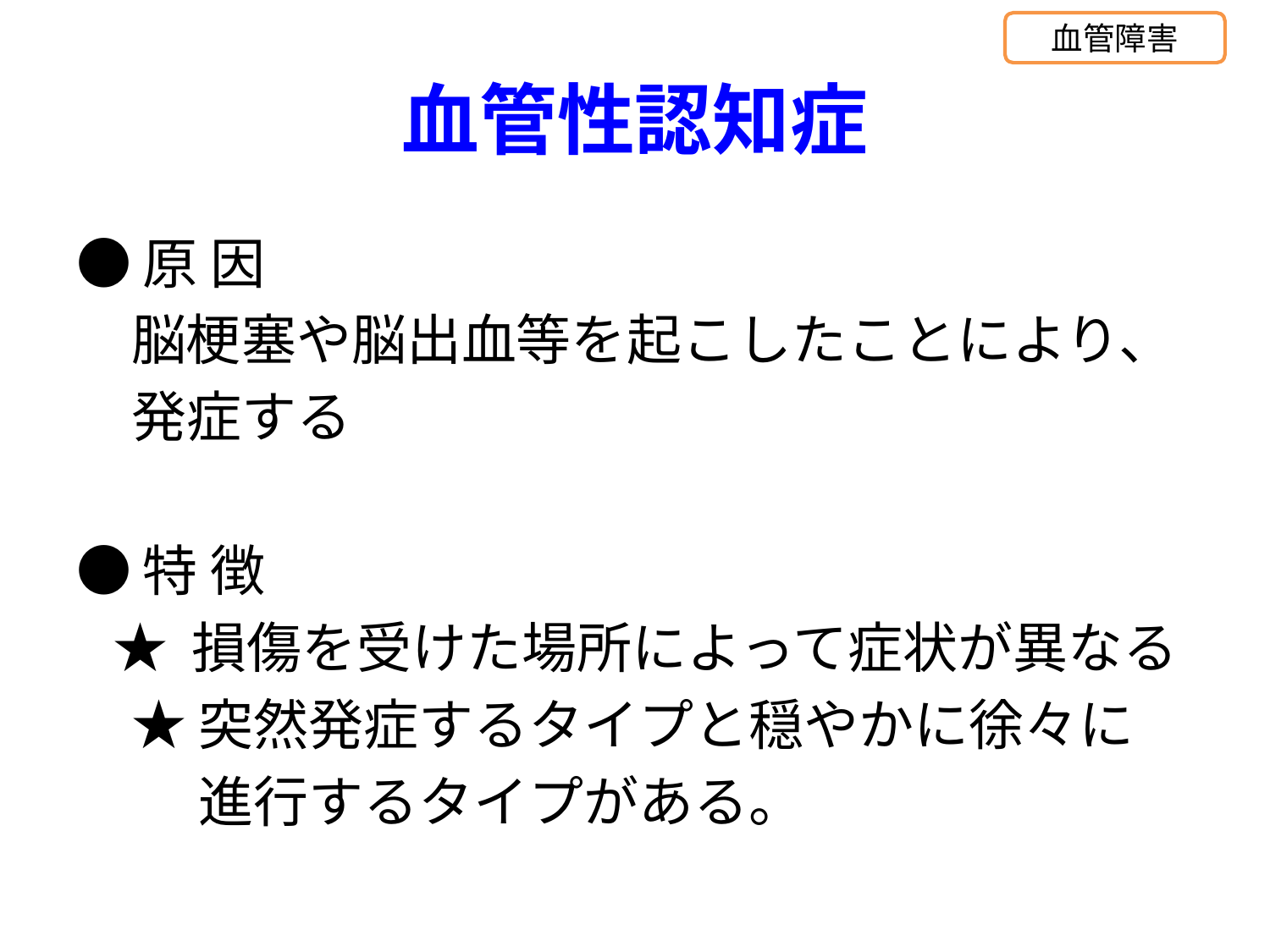

血管障害
# 血管性認知症
●原 因
　脳梗塞や脳出血等を起こしたことにより、
　発症する

●特 徴
   ★ 損傷を受けた場所によって症状が異なる
　★ 突然発症するタイプと穏やかに徐々に
　　 進行するタイプがある。